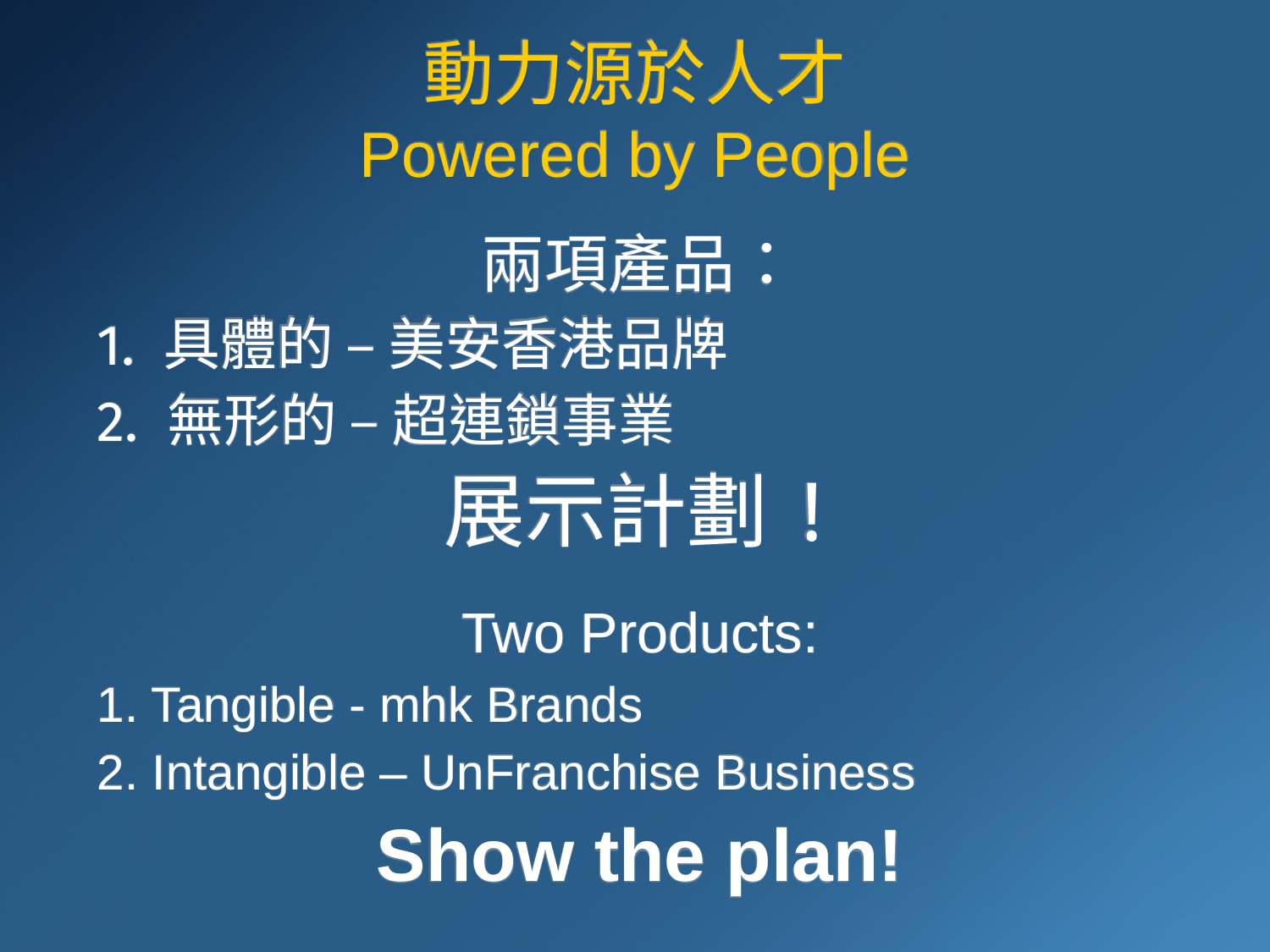

# 動力源於人才 Powered by People
兩項產品：
1. 具體的 – 美安香港品牌
2. 無形的 – 超連鎖事業
展示計劃!

Two Products:
1. Tangible - mhk Brands
2. Intangible – UnFranchise Business
Show the plan!